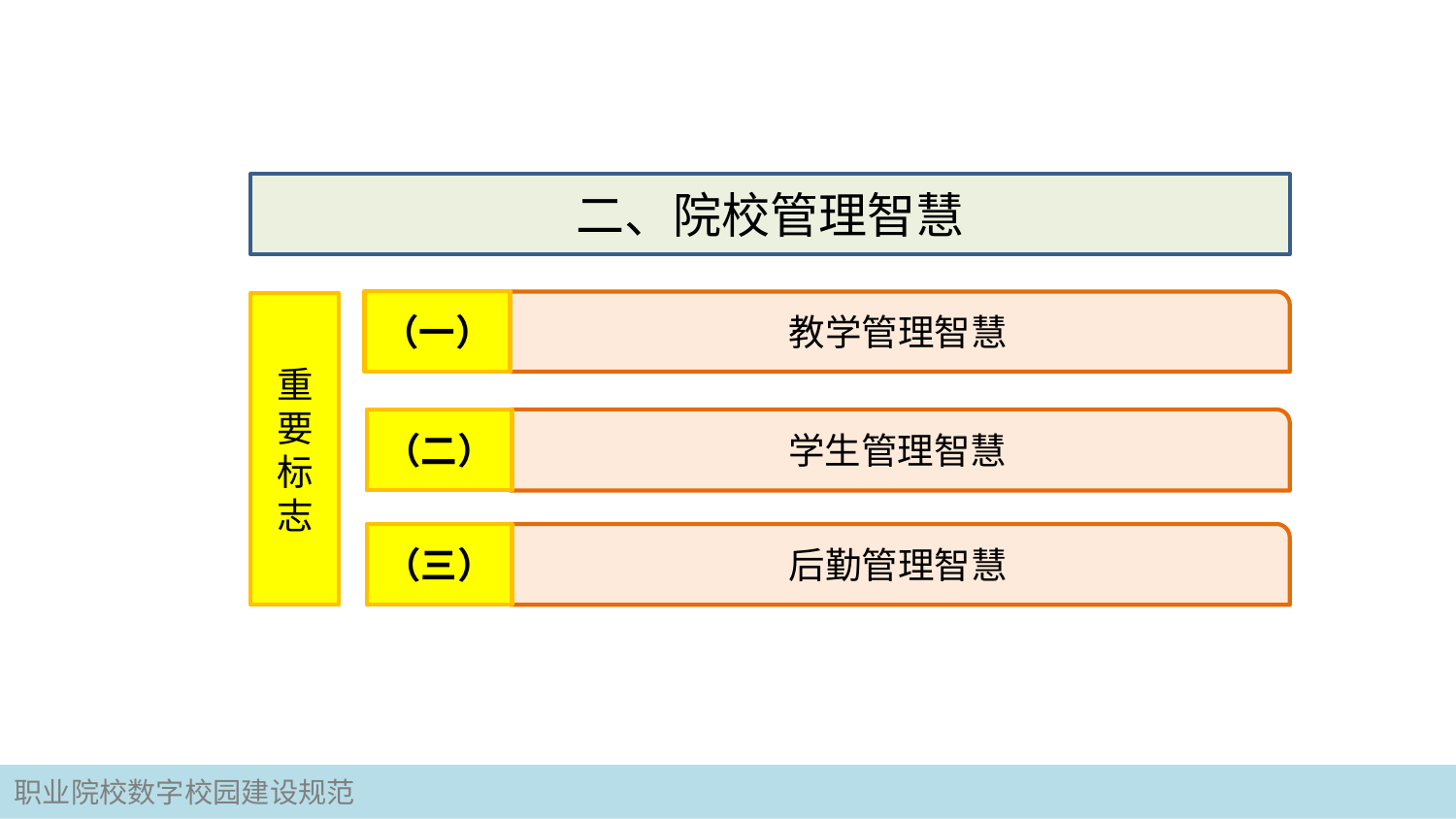

二、院校管理智慧
（一）
教学管理智慧
重要标志
学生管理智慧
（二）
（三）
后勤管理智慧
职业院校数字校园建设规范